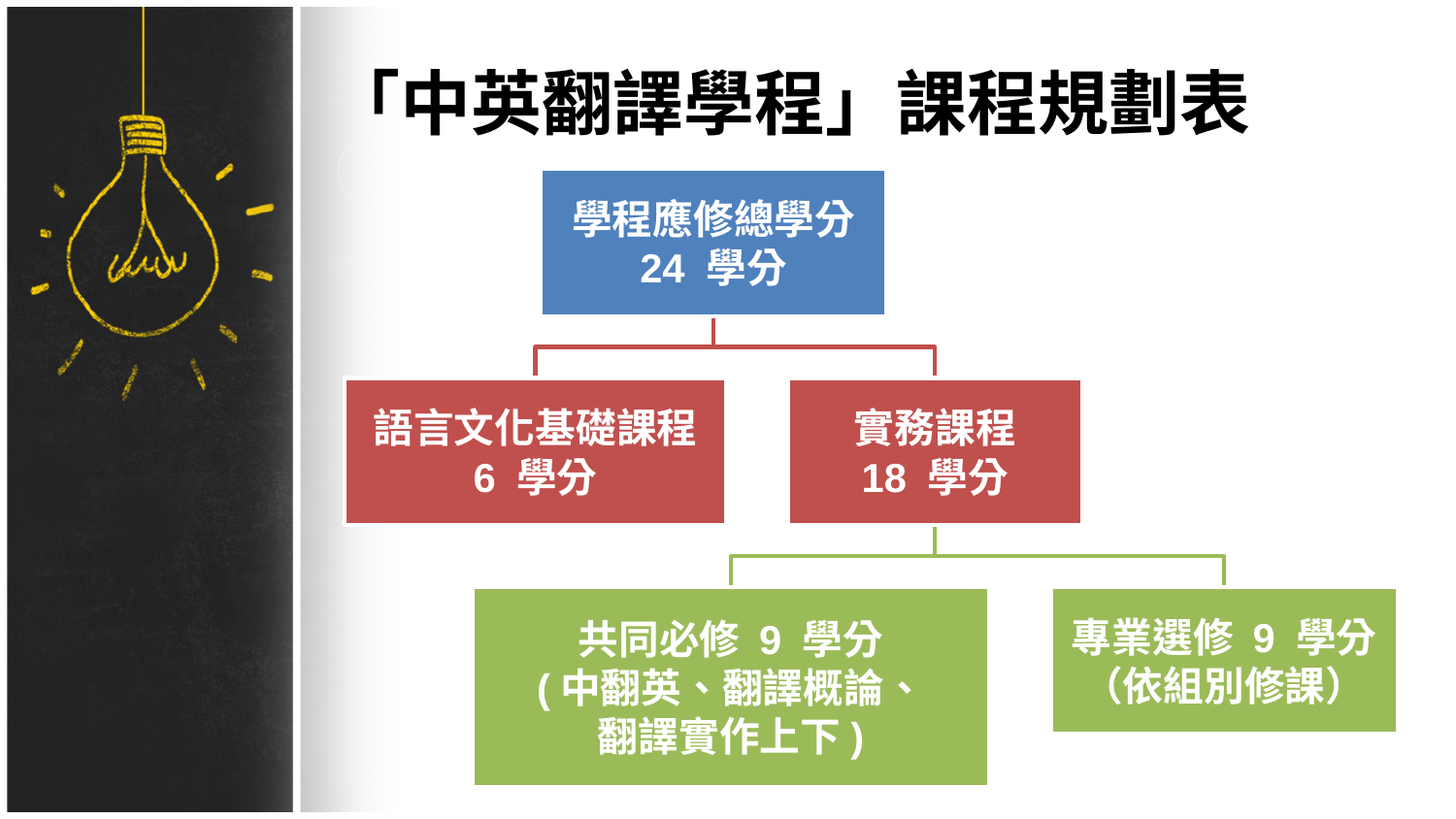

# 「中英翻譯學程」課程規劃表
學程應修總學分
24 學分
語言文化基礎課程
6 學分
實務課程
18 學分
共同必修 9 學分
(中翻英、翻譯概論、
翻譯實作上下)
專業選修 9 學分
（依組別修課）